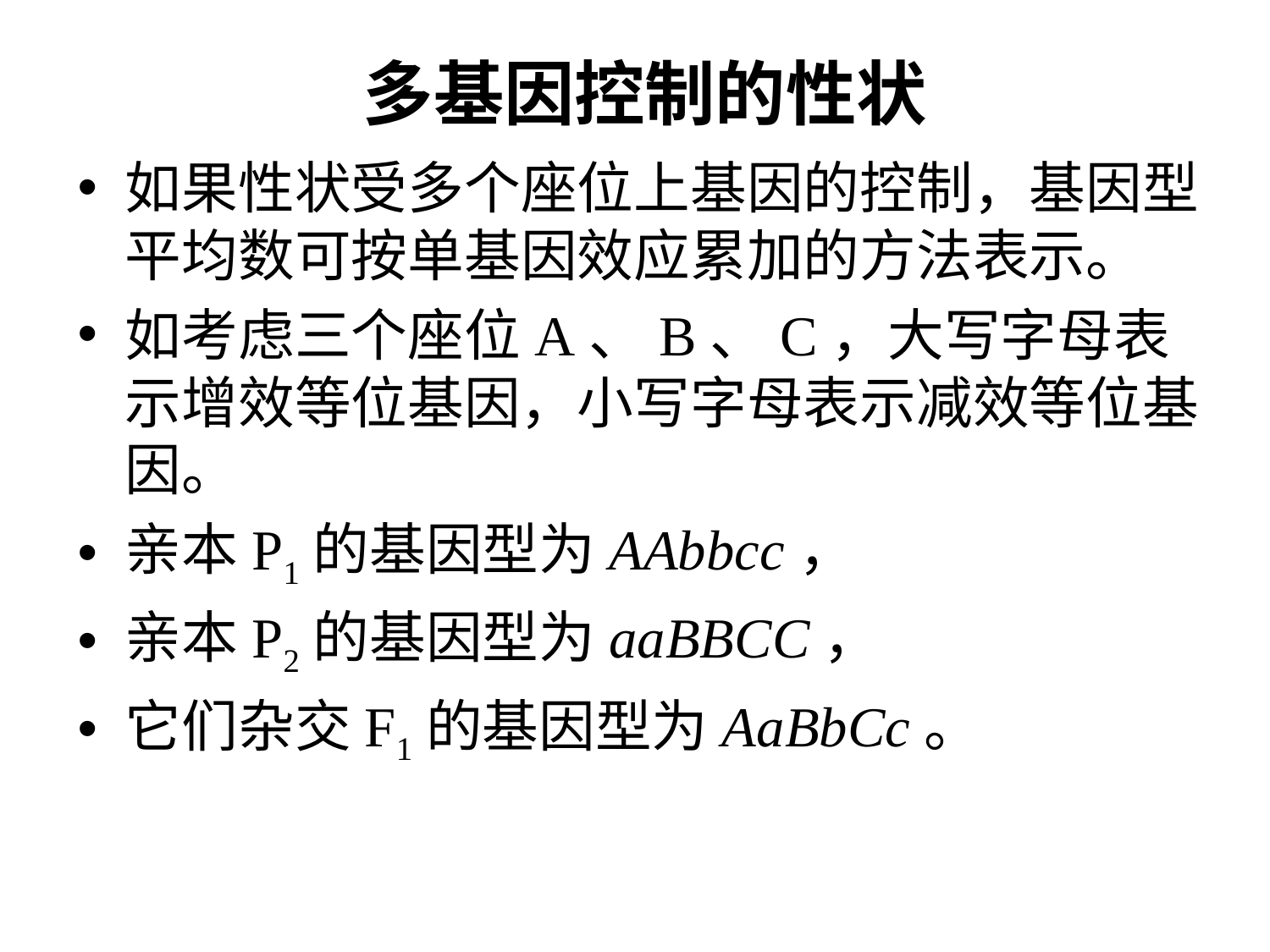

# 多基因控制的性状
如果性状受多个座位上基因的控制，基因型平均数可按单基因效应累加的方法表示。
如考虑三个座位A、B、C，大写字母表示增效等位基因，小写字母表示减效等位基因。
亲本P1的基因型为AAbbcc，
亲本P2的基因型为aaBBCC，
它们杂交F1的基因型为AaBbCc。